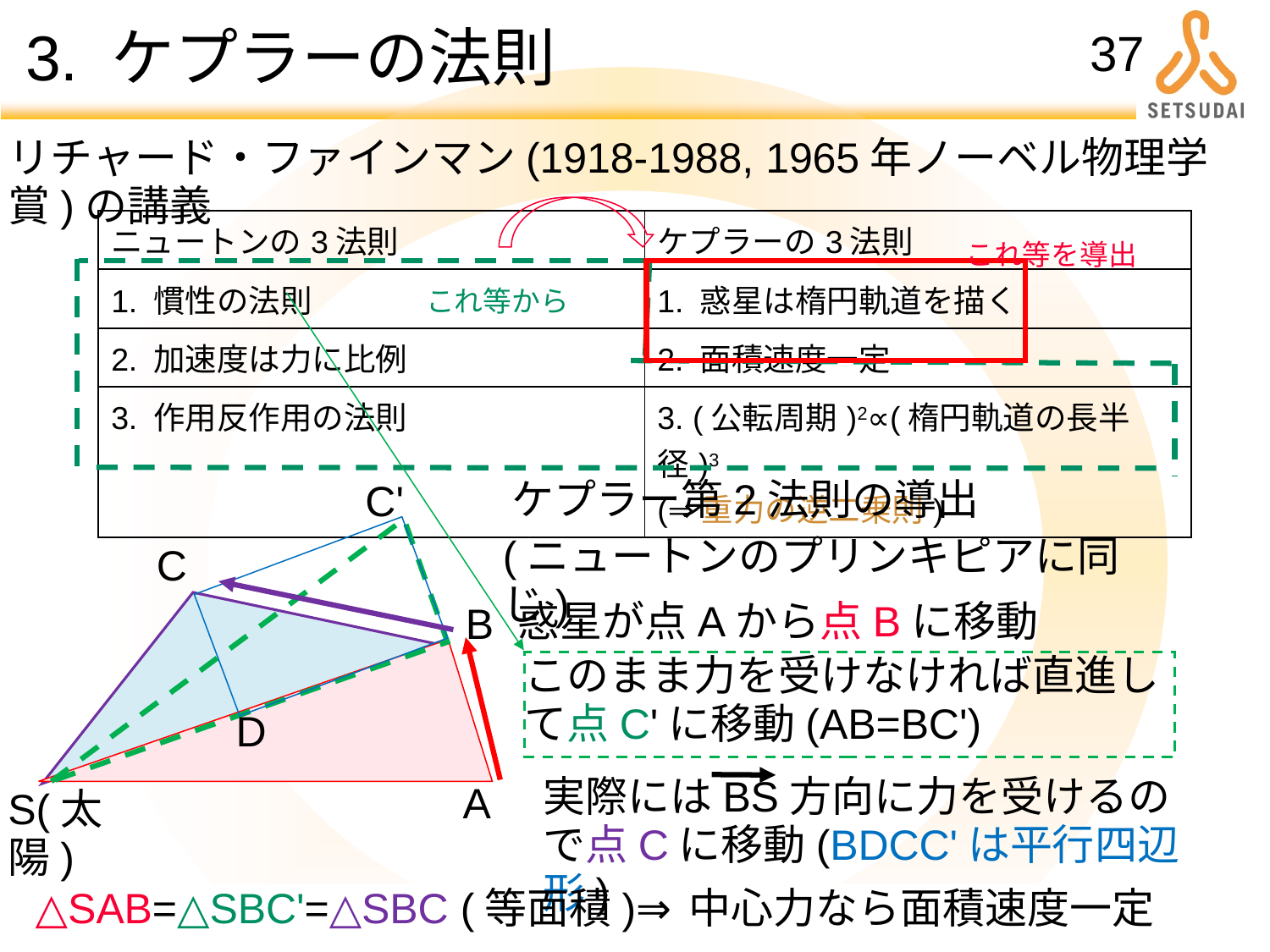

# 3. ケプラーの法則
37
リチャード・ファインマン(1918-1988, 1965年ノーベル物理学賞)の講義

これ等を導出
| ニュートンの3法則 | ケプラーの3法則 |
| --- | --- |
| 1. 慣性の法則 | 1. 惑星は楕円軌道を描く |
| 2. 加速度は力に比例 | 2. 面積速度一定 |
| 3. 作用反作用の法則 | 3. (公転周期)2∝(楕円軌道の長半径)3 (⇒重力の逆二乗則) |
これ等から

ケプラー第2法則の導出
C'
(ニュートンのプリンキピアに同じ)
C

惑星が点Aから点Bに移動
B

このまま力を受けなければ直進して点C'に移動(AB=BC')
D
実際にはBS方向に力を受けるので点Cに移動(BDCC'は平行四辺形)
A
S(太陽)

△SAB=△SBC'=△SBC (等面積)⇒中心力なら面積速度一定